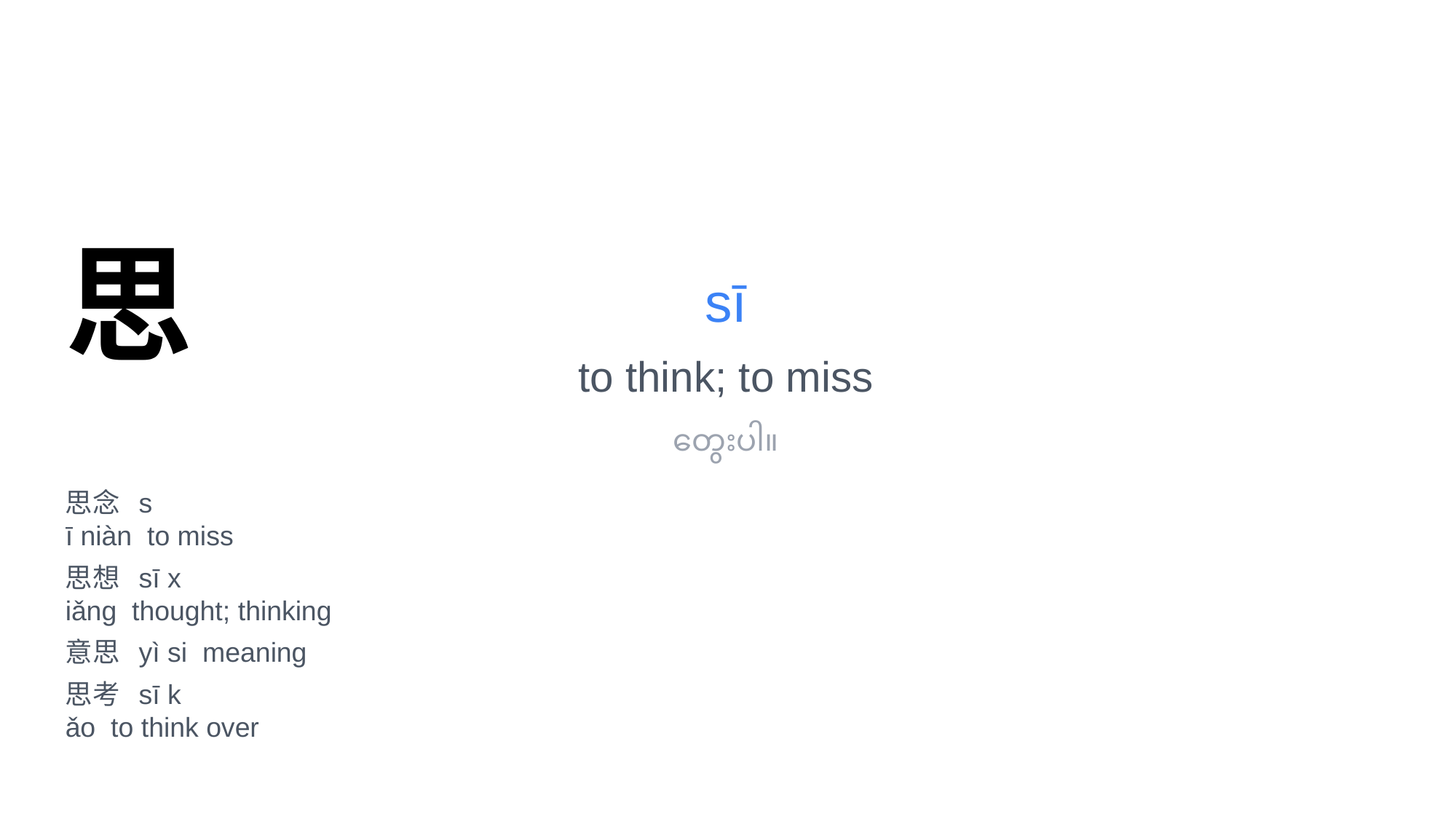

思
sī
to think; to miss
တွေးပါ။
思念  s
ī niàn  to miss
思想  sī x
iǎng  thought; thinking
意思  yì si  meaning
思考  sī k
ǎo  to think over